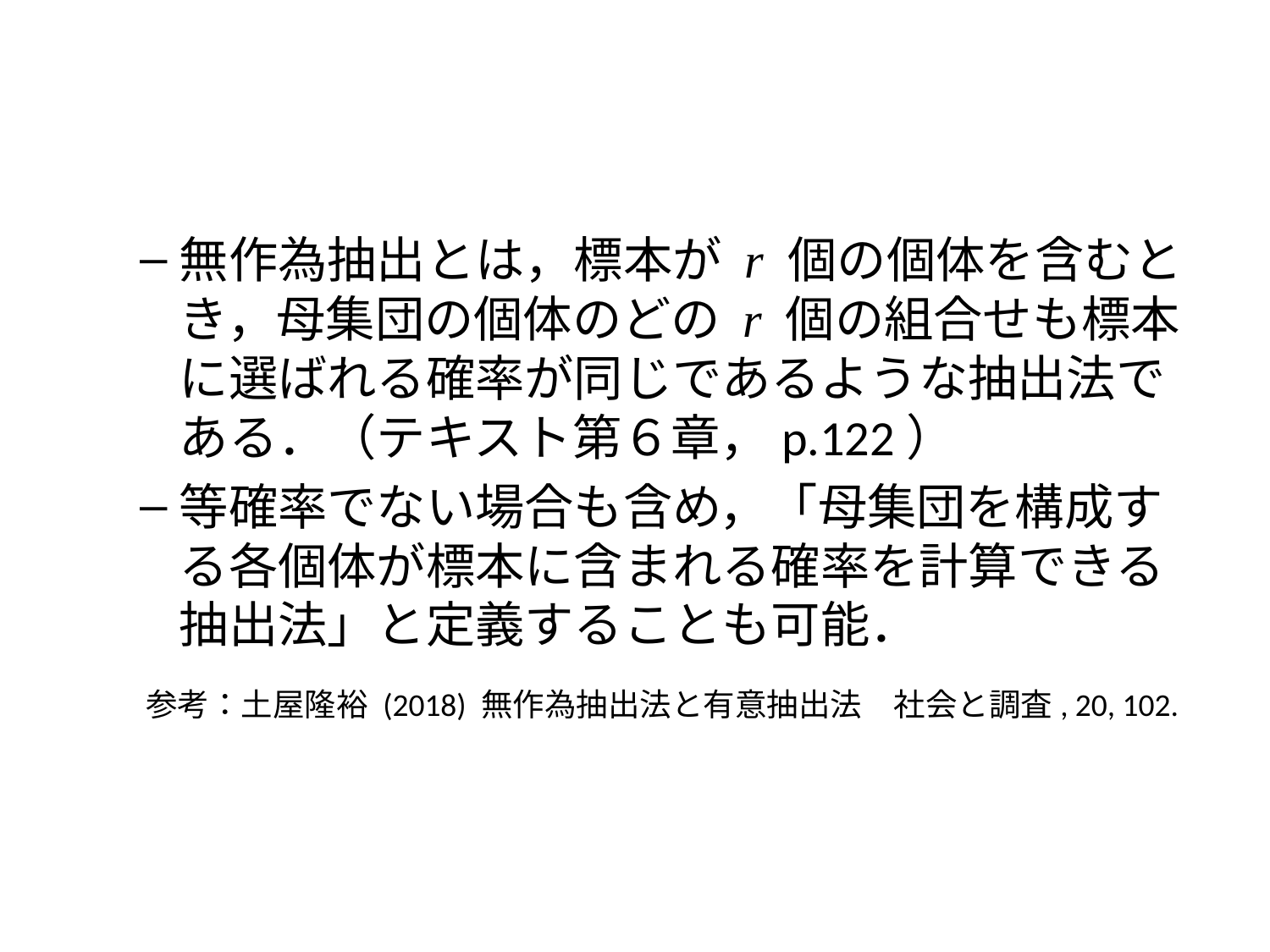

#
無作為抽出とは，標本が r 個の個体を含むとき，母集団の個体のどの r 個の組合せも標本に選ばれる確率が同じであるような抽出法である．（テキスト第６章，p.122）
等確率でない場合も含め，「母集団を構成する各個体が標本に含まれる確率を計算できる抽出法」と定義することも可能．

参考：土屋隆裕 (2018) 無作為抽出法と有意抽出法　社会と調査, 20, 102.